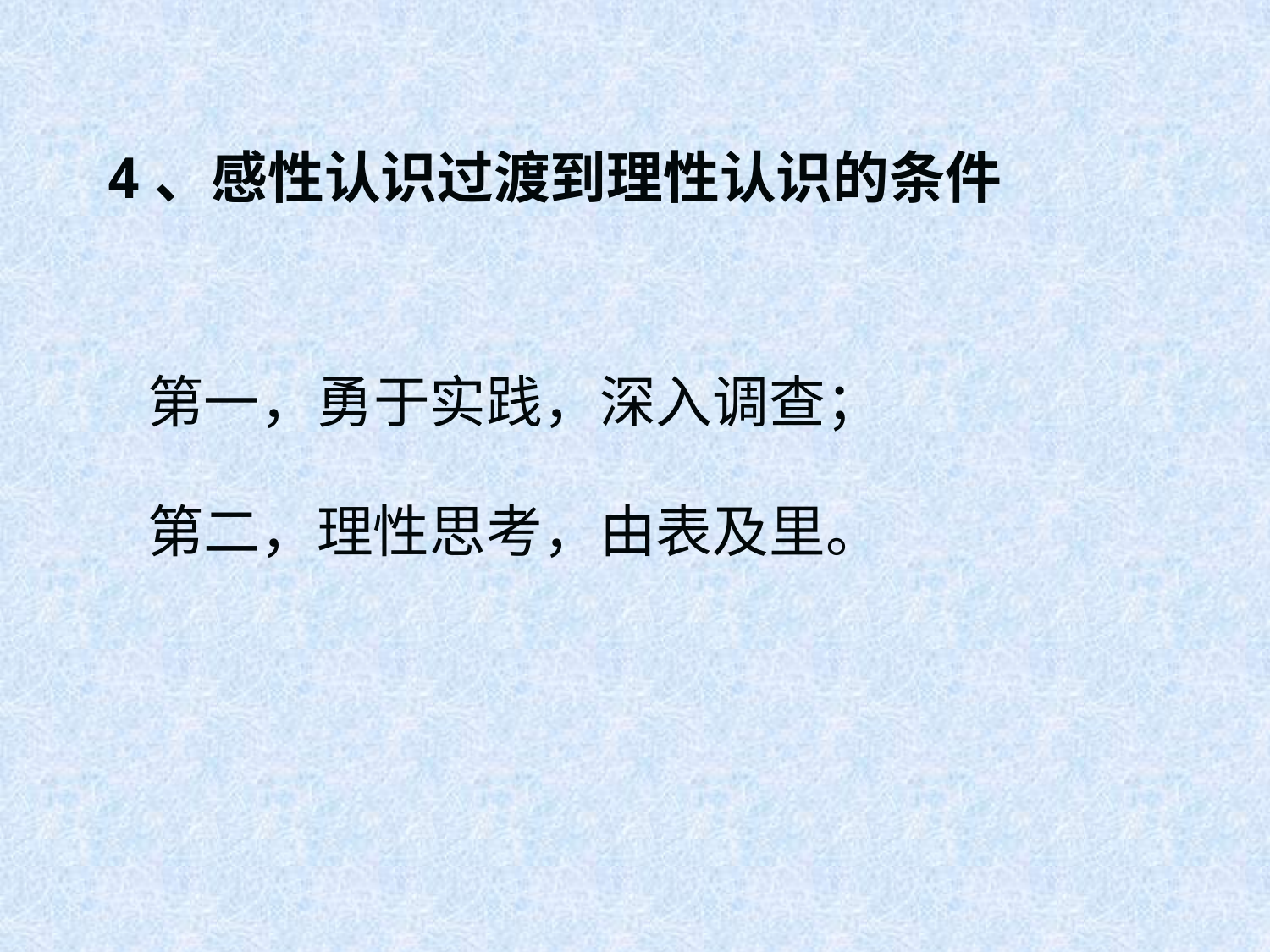

4、感性认识过渡到理性认识的条件
第一，勇于实践，深入调查；
第二，理性思考，由表及里。